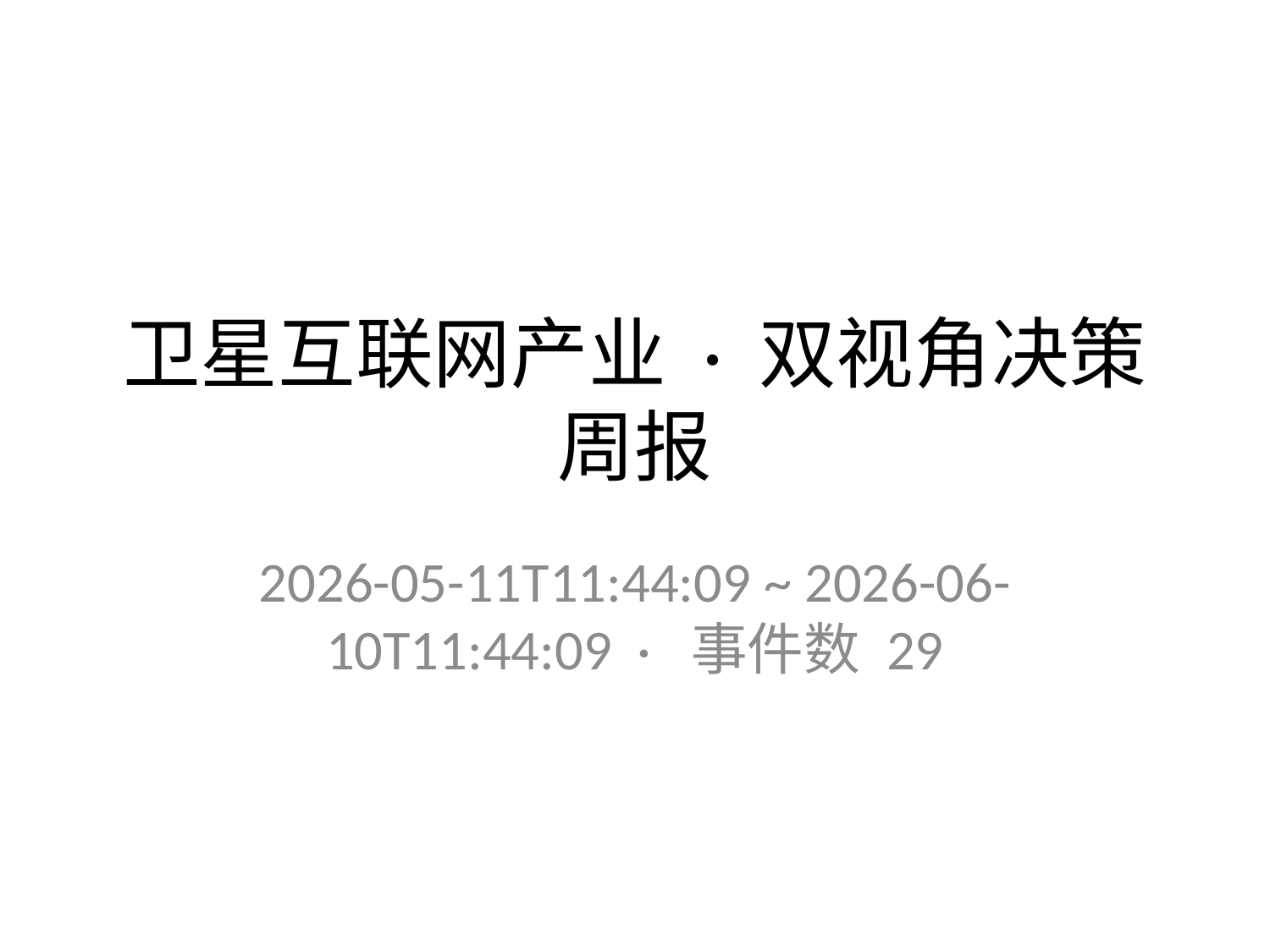

# 卫星互联网产业 · 双视角决策周报
2026-05-11T11:44:09 ~ 2026-06-10T11:44:09  ·  事件数 29